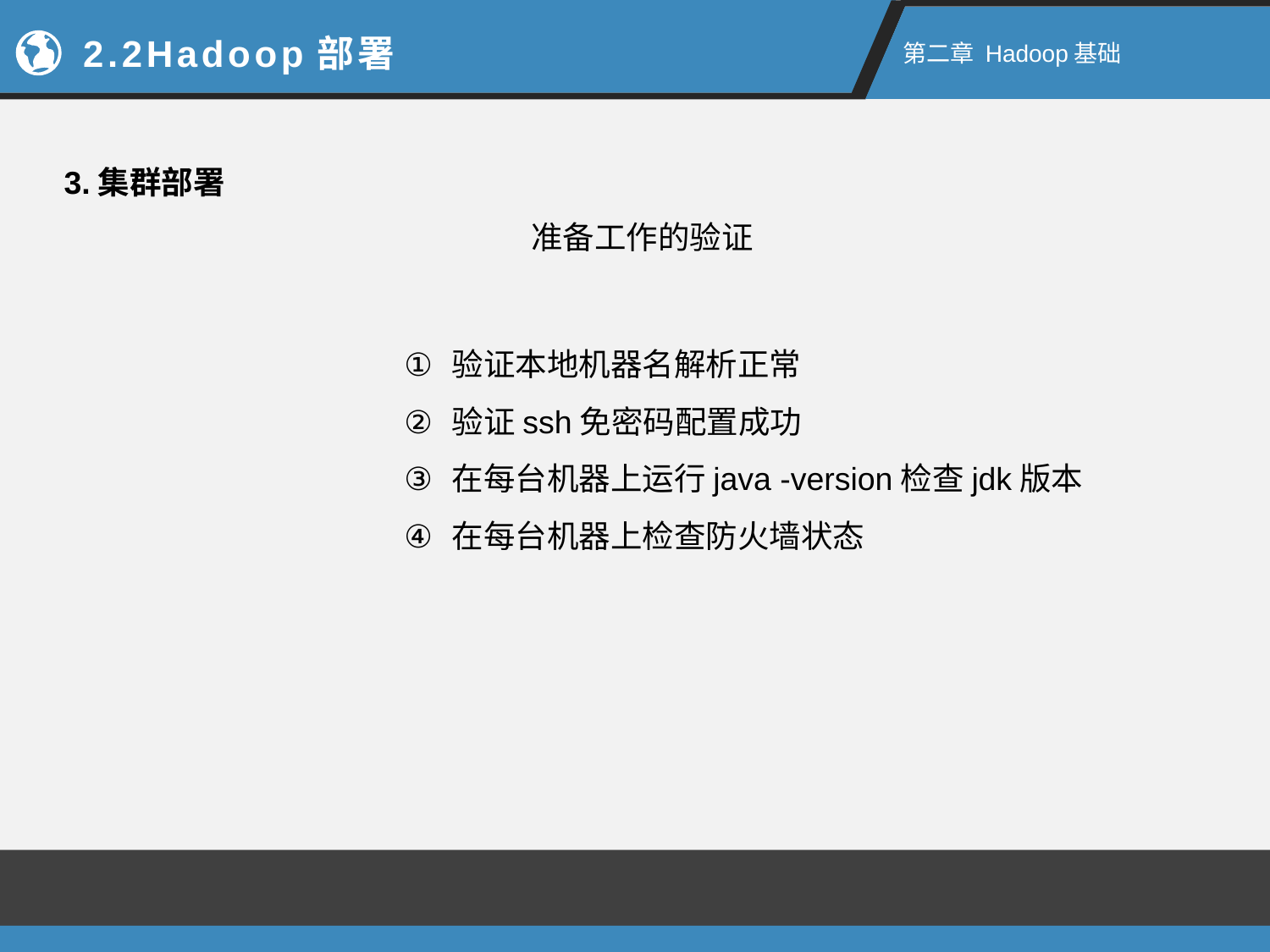

2.2Hadoop部署

第二章 Hadoop基础
3.集群部署
准备工作的验证
验证本地机器名解析正常
验证ssh免密码配置成功
在每台机器上运行java -version检查jdk版本
在每台机器上检查防火墙状态